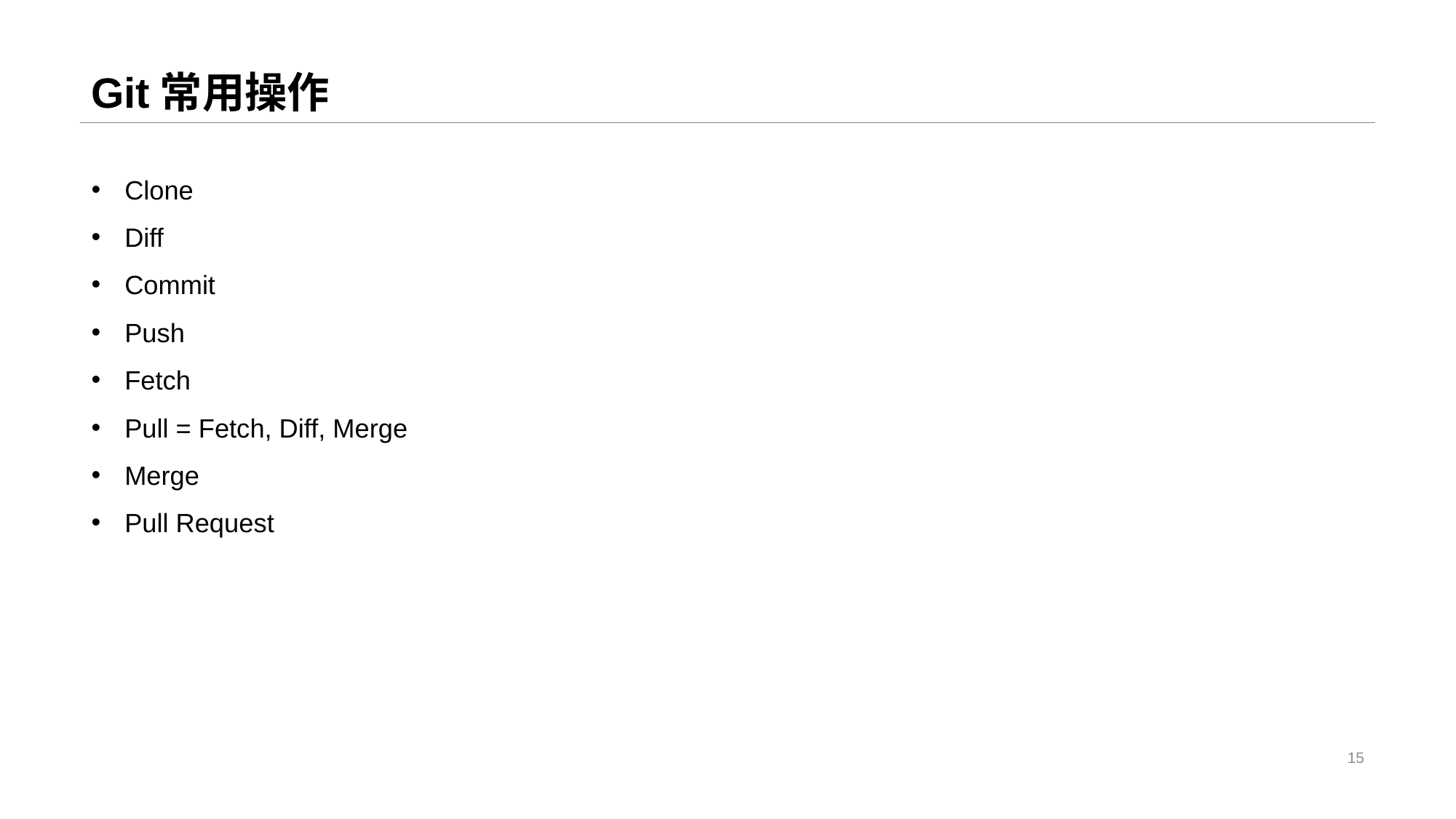

# Git常用操作
Clone
Diff
Commit
Push
Fetch
Pull = Fetch, Diff, Merge
Merge
Pull Request
15